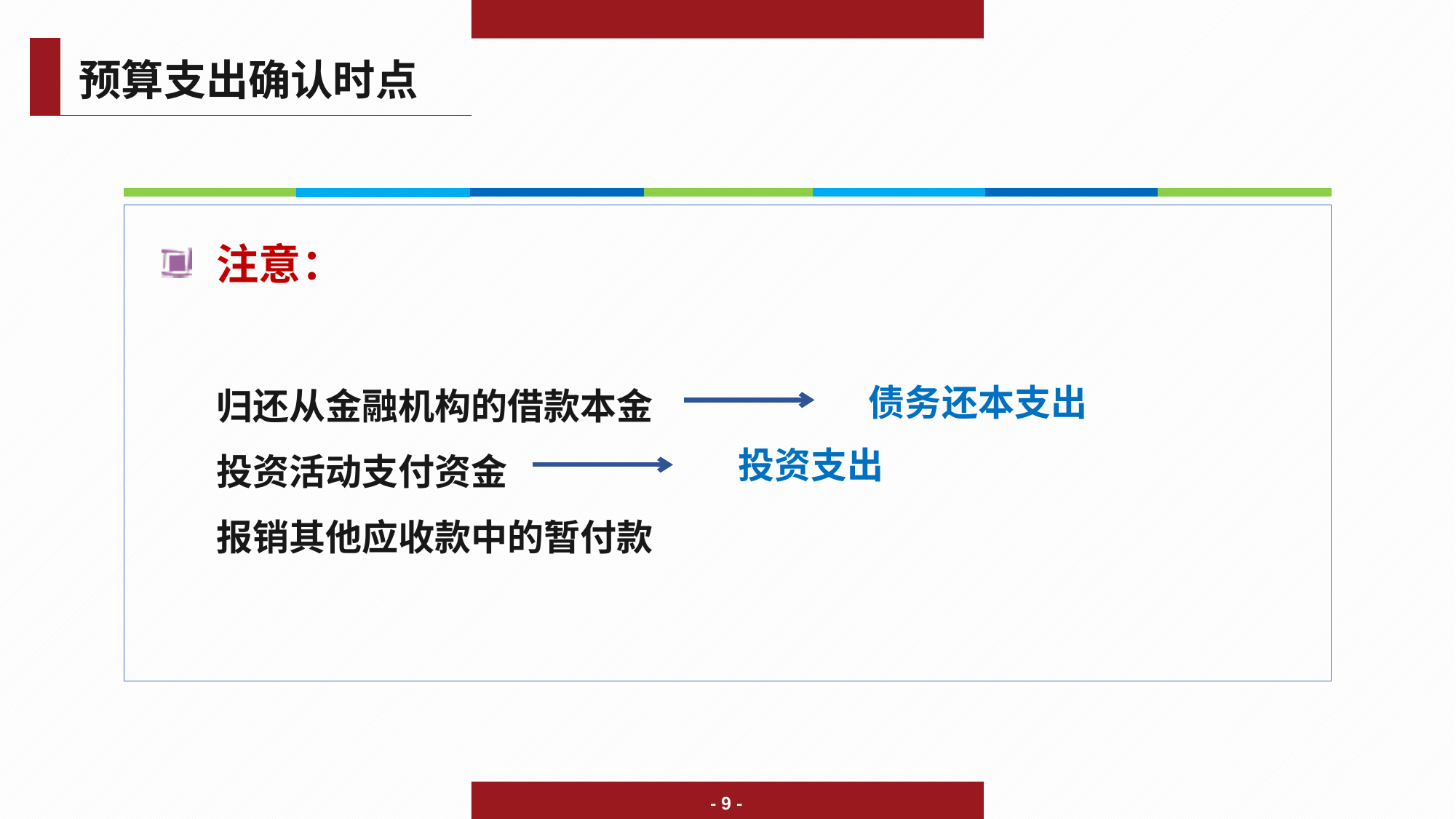

预算支出确认时点

注意：

归还从金融机构的借款本金
投资活动支付资金
报销其他应收款中的暂付款

债务还本支出
投资支出

- 9 -